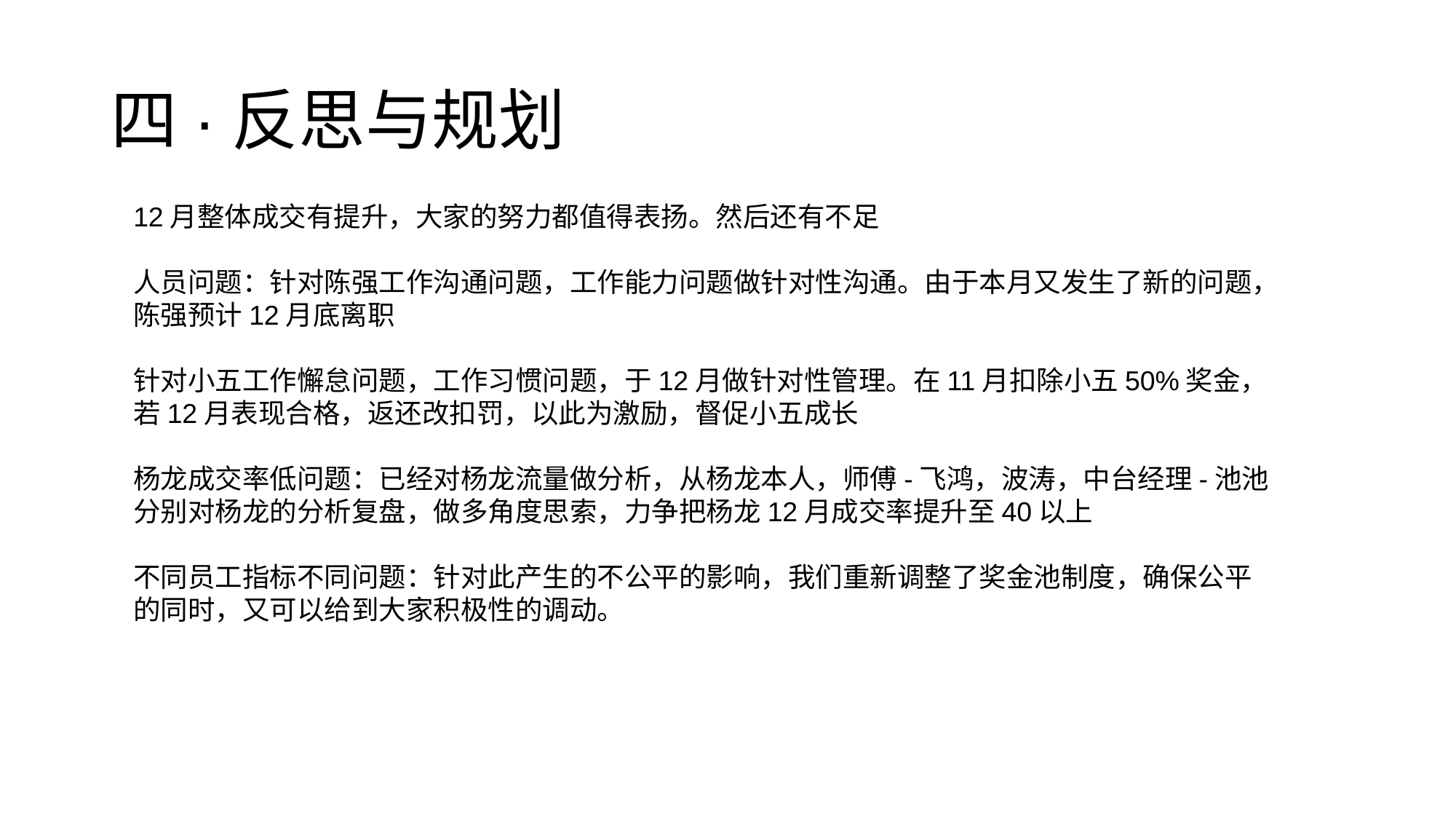

# 四·反思与规划
12月整体成交有提升，大家的努力都值得表扬。然后还有不足

人员问题：针对陈强工作沟通问题，工作能力问题做针对性沟通。由于本月又发生了新的问题，
陈强预计12月底离职

针对小五工作懈怠问题，工作习惯问题，于12月做针对性管理。在11月扣除小五50%奖金，
若12月表现合格，返还改扣罚，以此为激励，督促小五成长

杨龙成交率低问题：已经对杨龙流量做分析，从杨龙本人，师傅-飞鸿，波涛，中台经理-池池
分别对杨龙的分析复盘，做多角度思索，力争把杨龙12月成交率提升至40以上

不同员工指标不同问题：针对此产生的不公平的影响，我们重新调整了奖金池制度，确保公平
的同时，又可以给到大家积极性的调动。